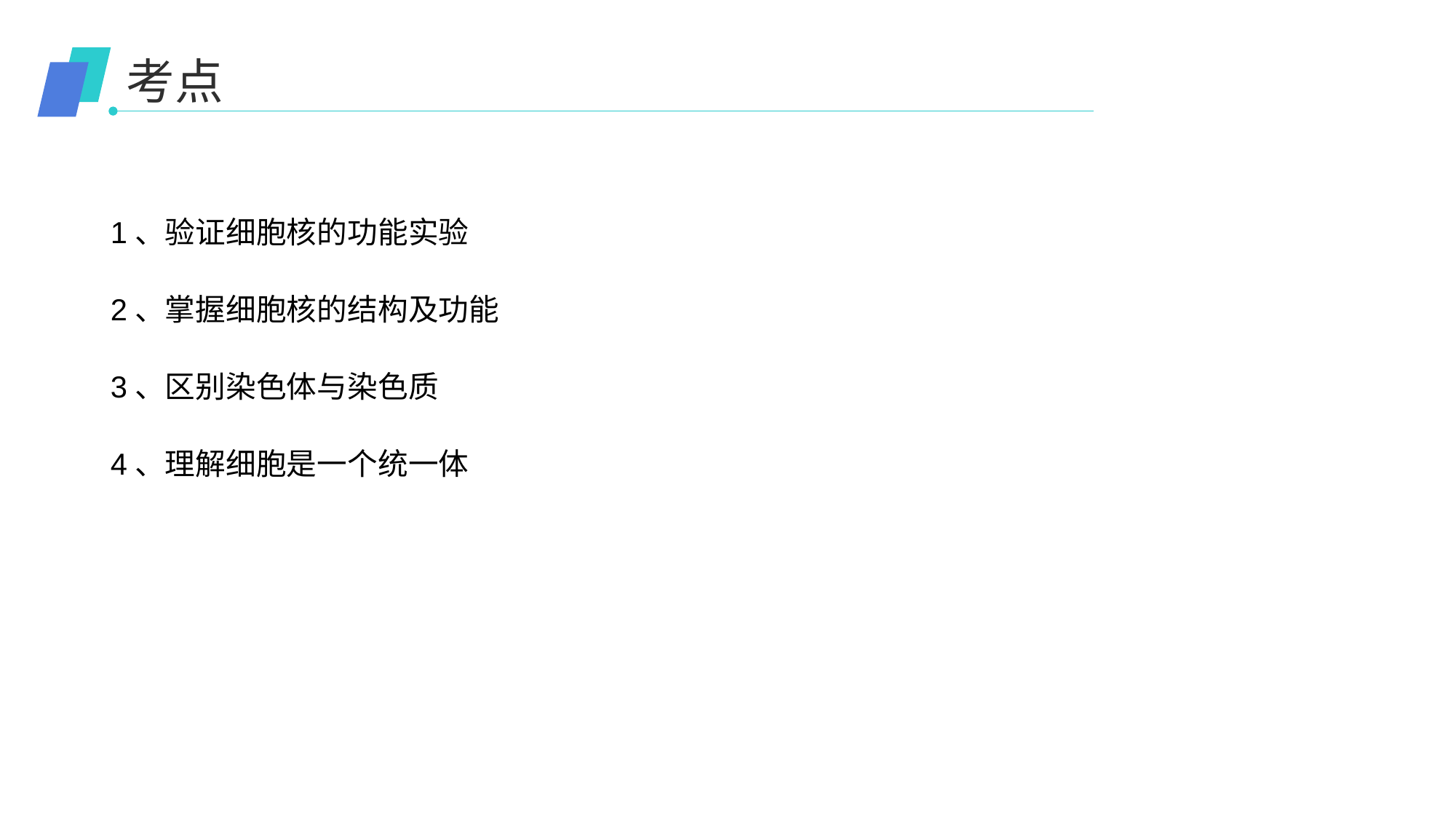

考点
1、验证细胞核的功能实验
2、掌握细胞核的结构及功能
3、区别染色体与染色质
4、理解细胞是一个统一体